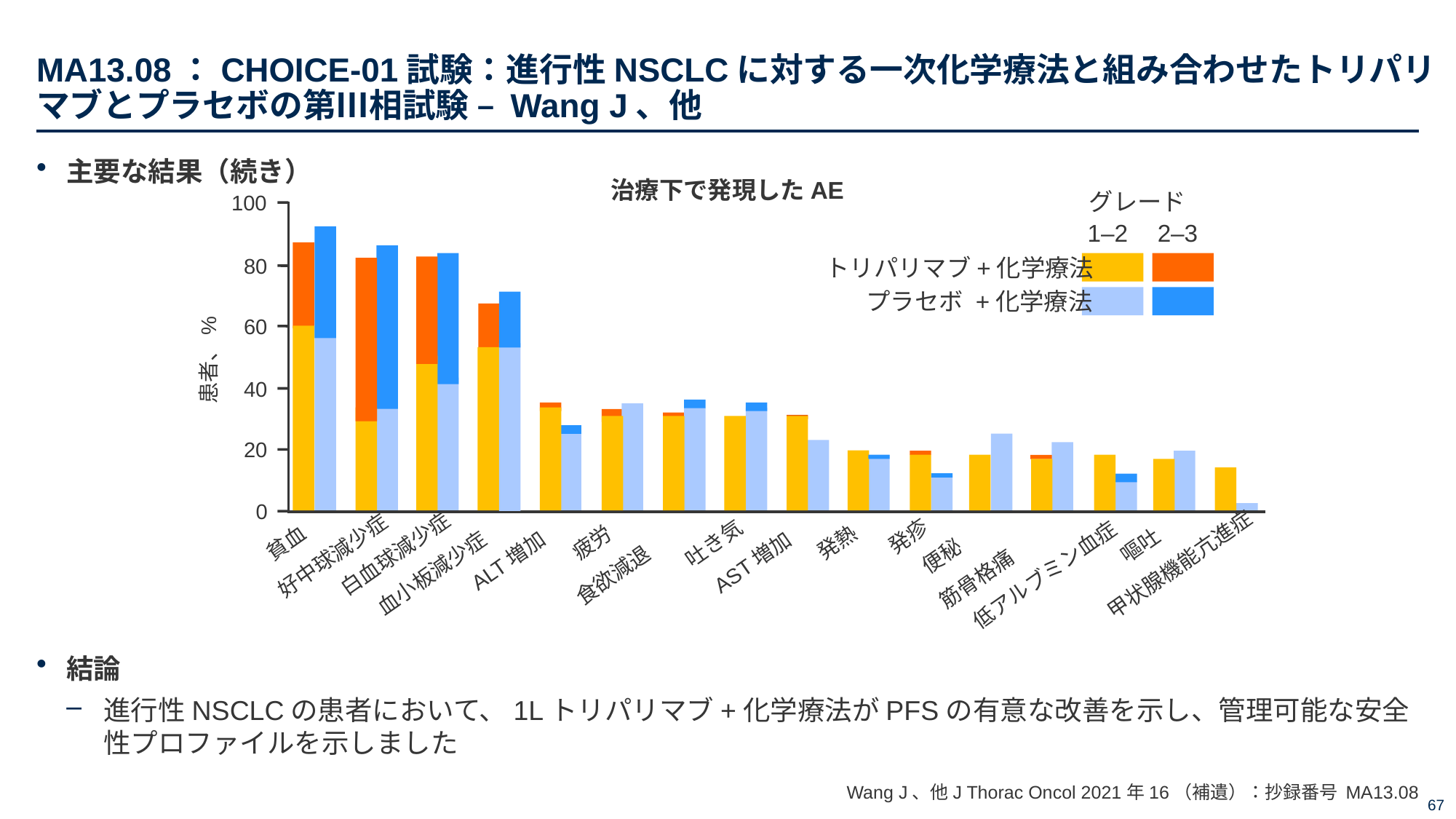

# MA13.08：CHOICE-01試験：進行性NSCLCに対する一次化学療法と組み合わせたトリパリマブとプラセボの第Ⅲ相試験 – Wang J、他
主要な結果（続き）
結論
進行性NSCLCの患者において、1Lトリパリマブ+化学療法がPFSの有意な改善を示し、管理可能な安全性プロファイルを示しました
治療下で発現したAE
グレード
2–3
1–2
トリパリマブ+化学療法

プラセボ +化学療法

100

80

60

患者、%
40

20

0

発疹
疲労
発熱
貧血
吐き気
嘔吐
白血球減少症
好中球減少症
便秘
ALT増加
AST増加
甲状腺機能亢進症
血小板減少症
低アルブミン血症
食欲減退
筋骨格痛
Wang J、他J Thorac Oncol 2021年16（補遺）：抄録番号 MA13.08